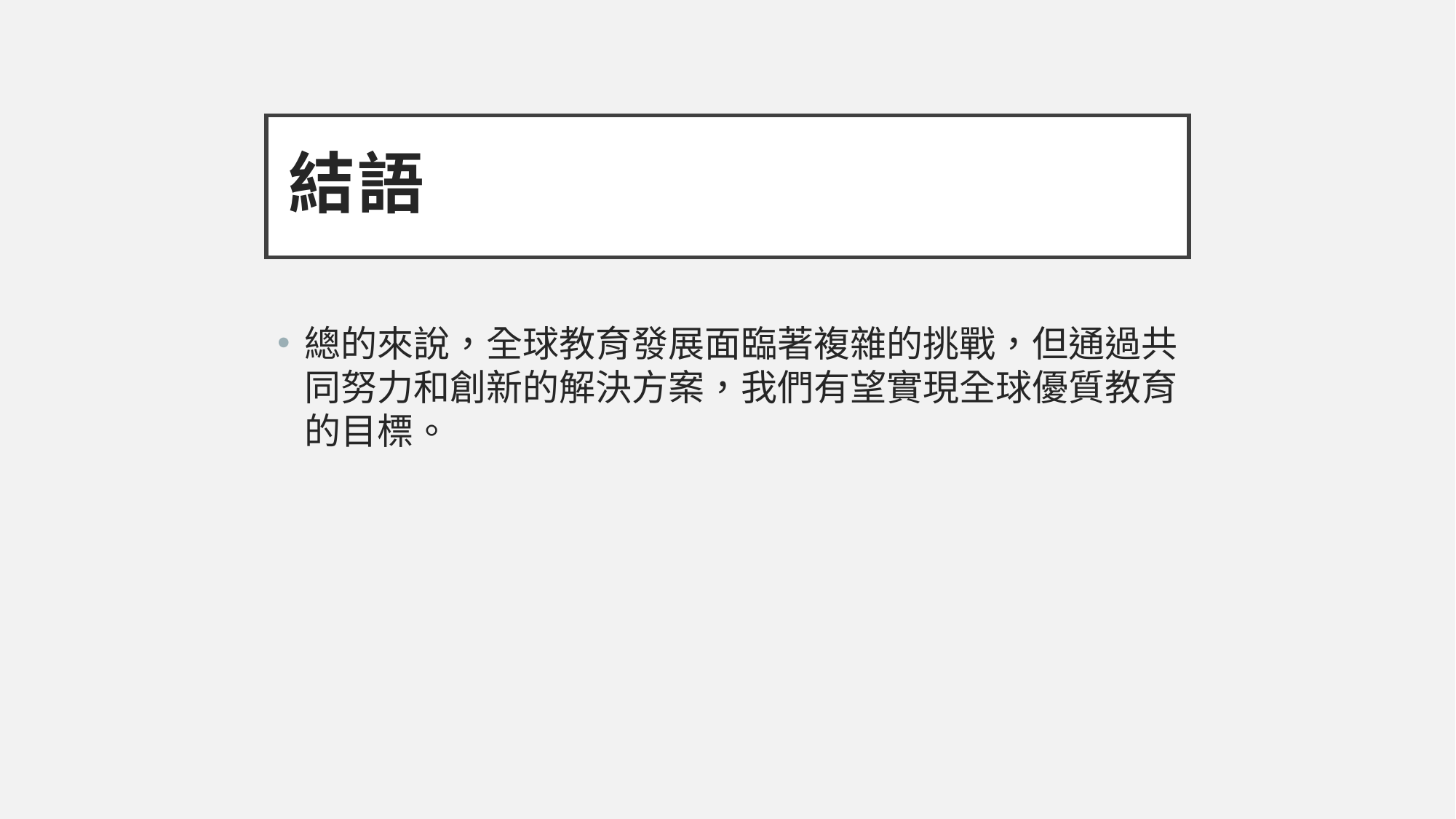

# 結語
總的來說，全球教育發展面臨著複雜的挑戰，但通過共同努力和創新的解決方案，我們有望實現全球優質教育的目標。